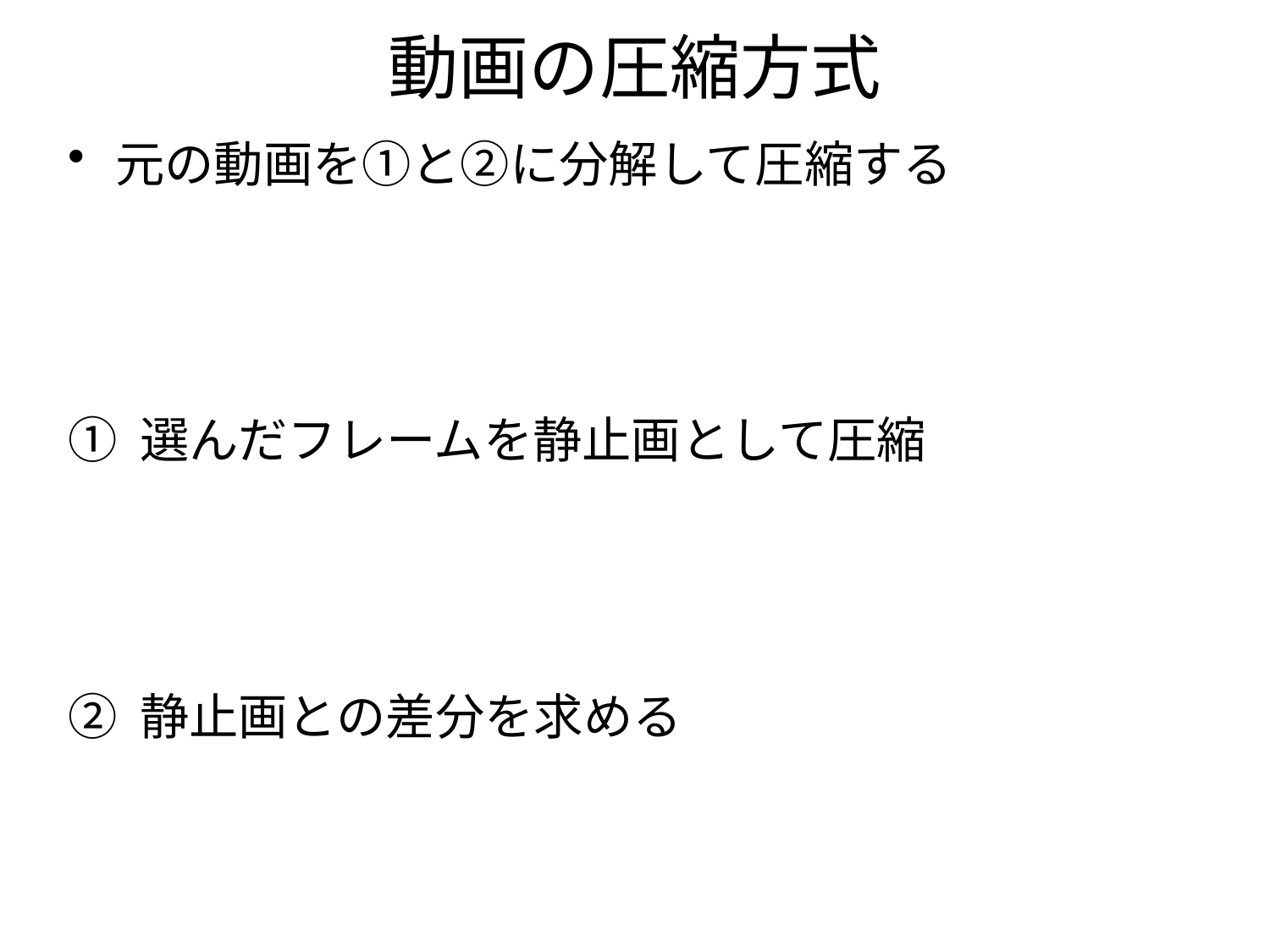

# 動画の圧縮方式
元の動画を①と②に分解して圧縮する

① 選んだフレームを静止画として圧縮

② 静止画との差分を求める